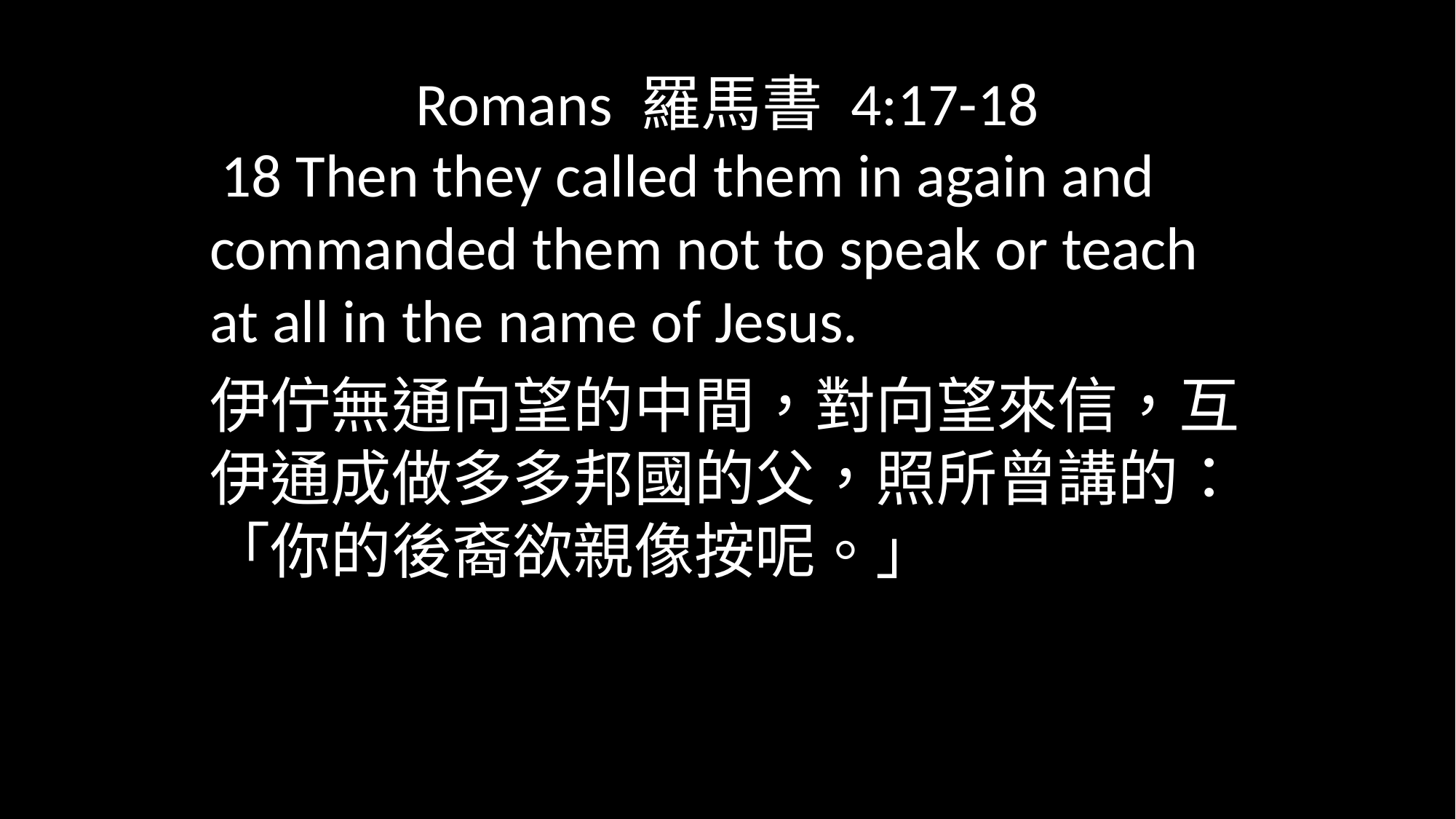

# Romans 羅馬書 4:17-18
 18 Then they called them in again and commanded them not to speak or teach at all in the name of Jesus.
伊佇無通向望的中間，對向望來信，互伊通成做多多邦國的父，照所曾講的：「你的後裔欲親像按呢。」